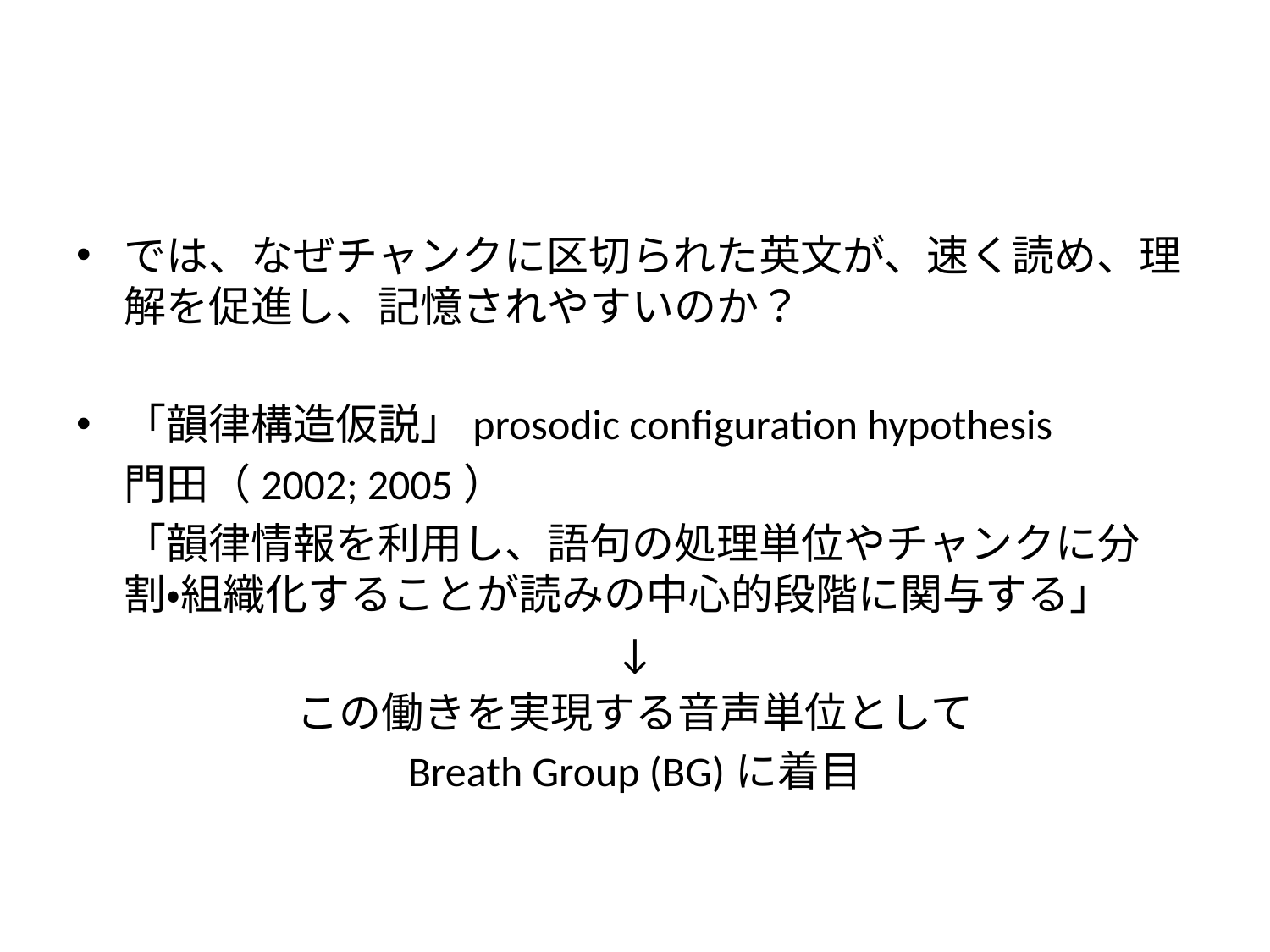

#
では、なぜチャンクに区切られた英文が、速く読め、理解を促進し、記憶されやすいのか？

「韻律構造仮説」prosodic configuration hypothesis
	門田（2002; 2005）
	「韻律情報を利用し、語句の処理単位やチャンクに分割・組織化することが読みの中心的段階に関与する」
↓
この働きを実現する音声単位として
Breath Group (BG)に着目